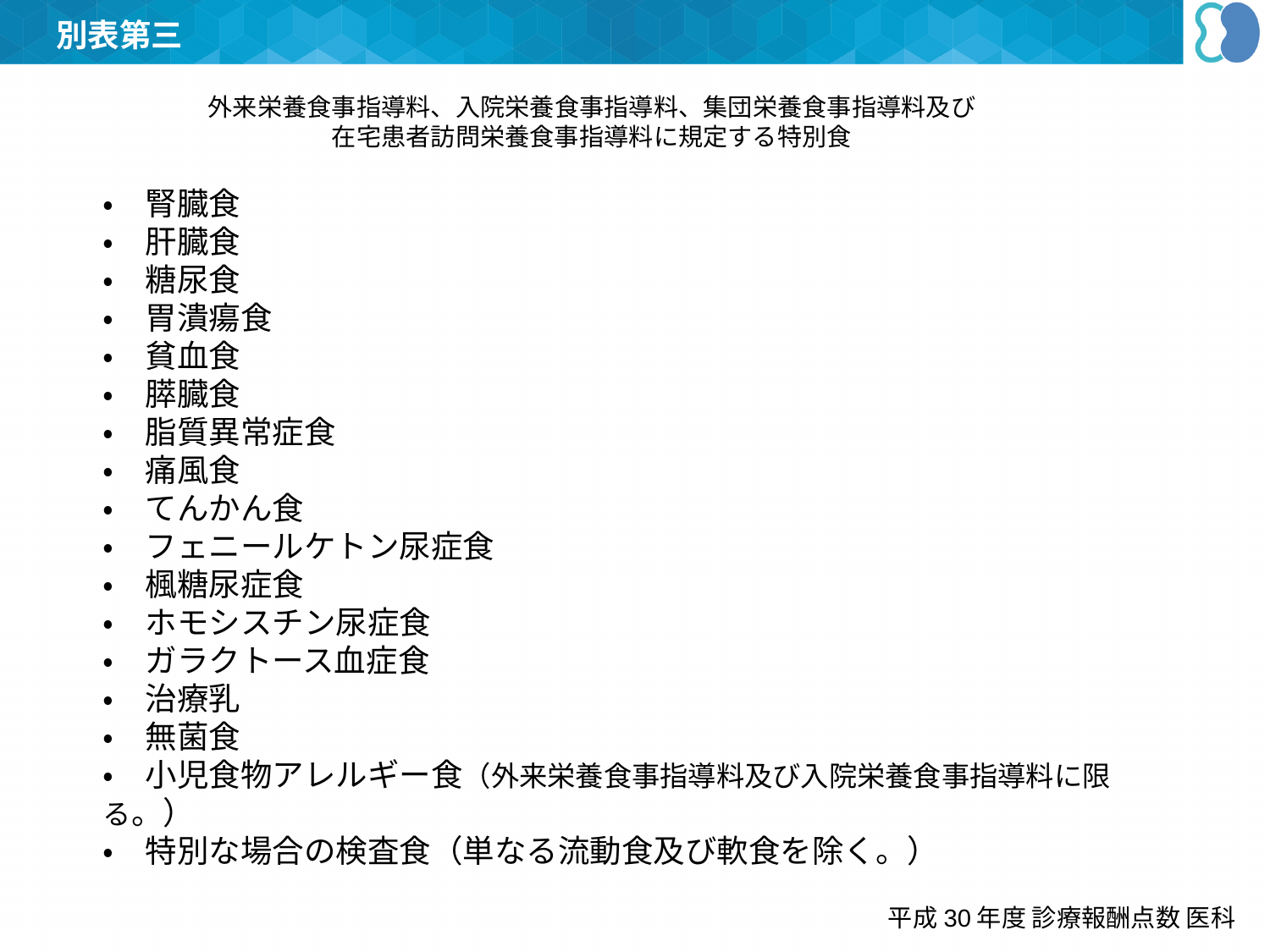

別表第三
外来栄養食事指導料、入院栄養食事指導料、集団栄養食事指導料及び
在宅患者訪問栄養食事指導料に規定する特別食
・　腎臓食
・　肝臓食
・　糖尿食
・　胃潰瘍食
・　貧血食
・　膵臓食
・　脂質異常症食
・　痛風食
・　てんかん食
・　フェニールケトン尿症食
・　楓糖尿症食
・　ホモシスチン尿症食
・　ガラクトース血症食
・　治療乳
・　無菌食
・　小児食物アレルギー食（外来栄養食事指導料及び入院栄養食事指導料に限る。）
・　特別な場合の検査食（単なる流動食及び軟食を除く。）
平成30年度 診療報酬点数 医科